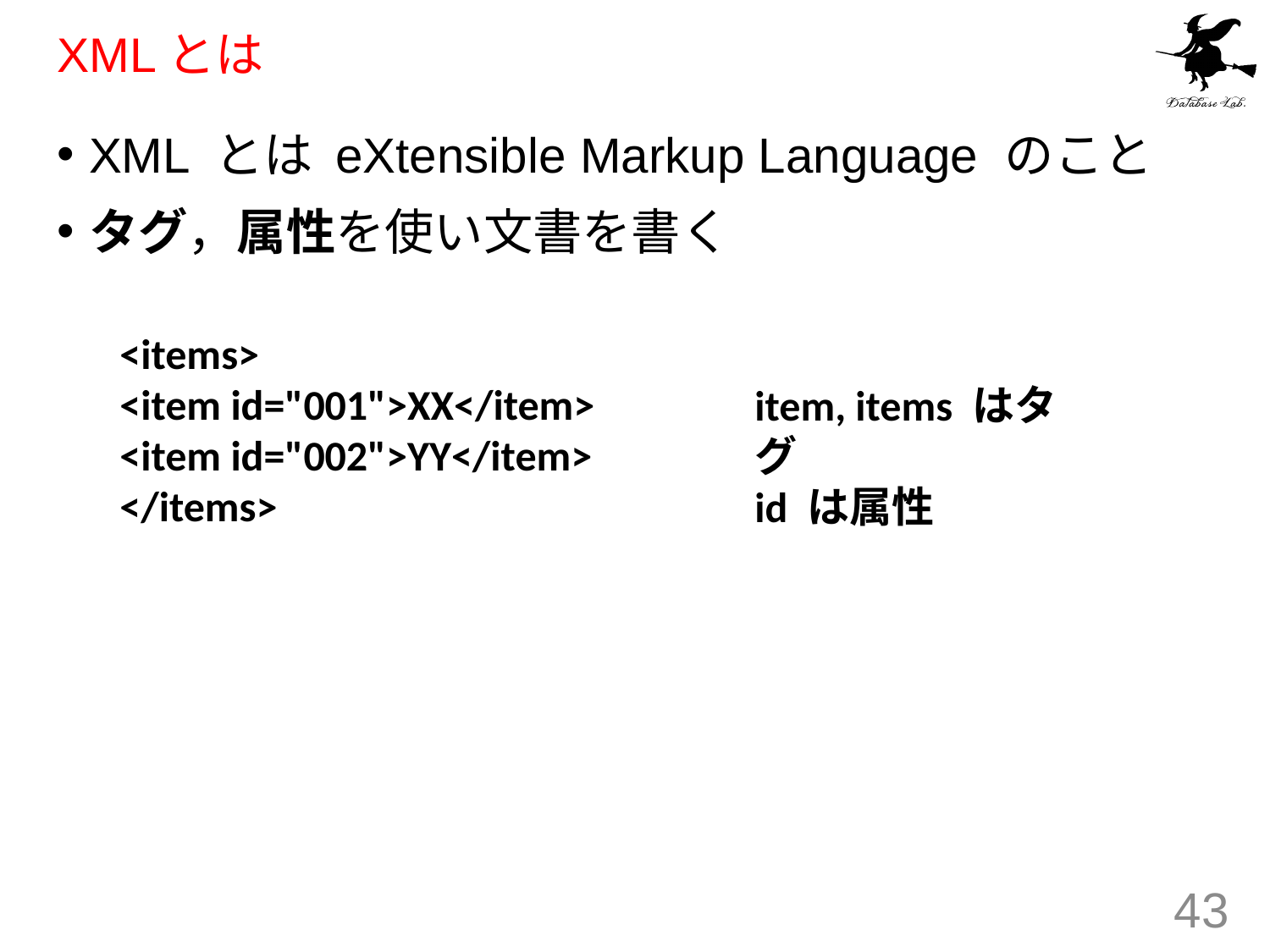

# XMLとは
XML とは eXtensible Markup Language のこと
タグ，属性を使い文書を書く
<items>
<item id="001">XX</item>
<item id="002">YY</item>
</items>
item, items はタグ
id は属性
43